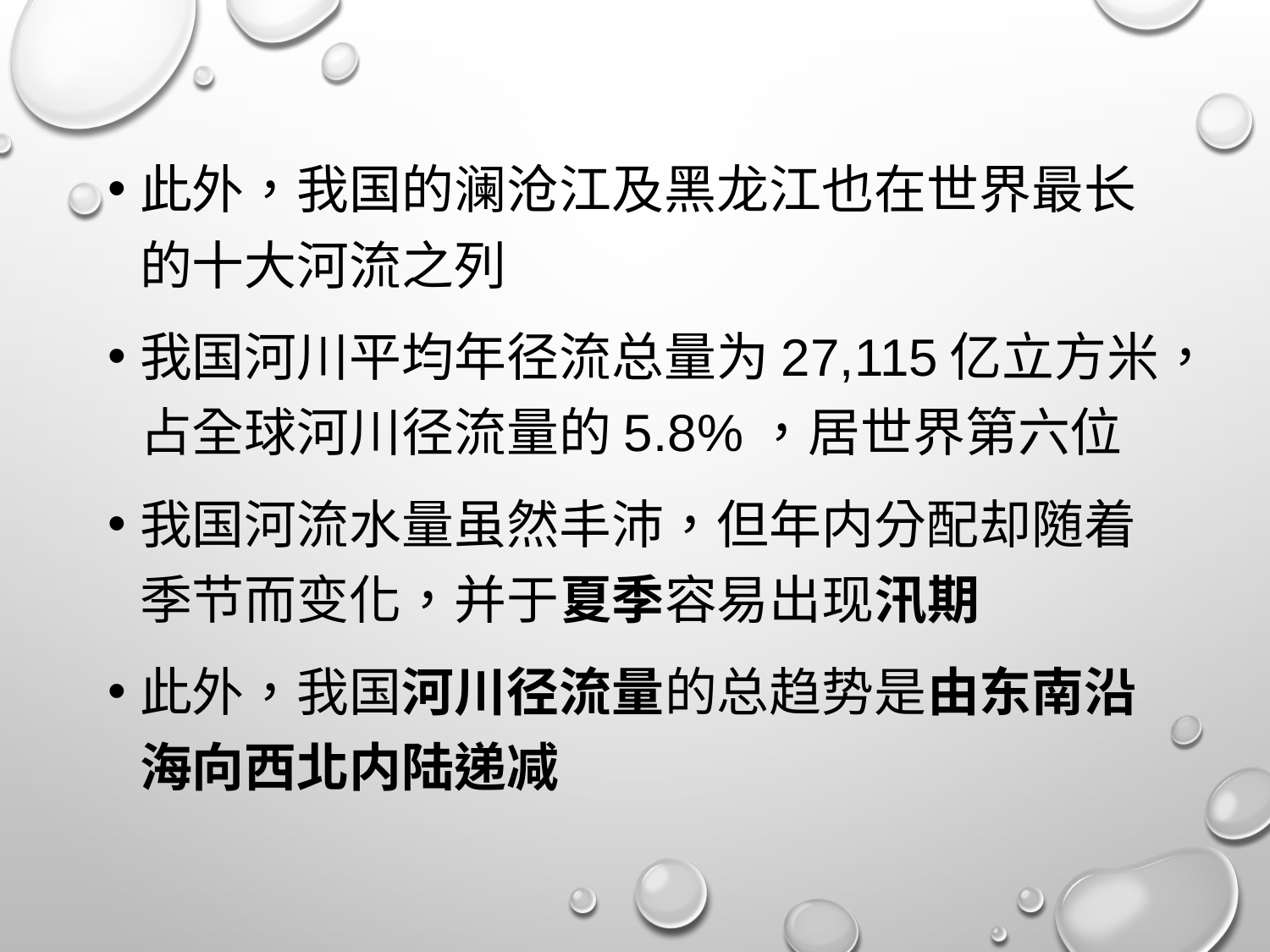

此外，我国的澜沧江及黑龙江也在世界最长的十大河流之列
我国河川平均年径流总量为27,115亿立方米，占全球河川径流量的5.8%，居世界第六位
我国河流水量虽然丰沛，但年内分配却随着季节而变化，并于夏季容易出现汛期
此外，我国河川径流量的总趋势是由东南沿海向西北内陆递减